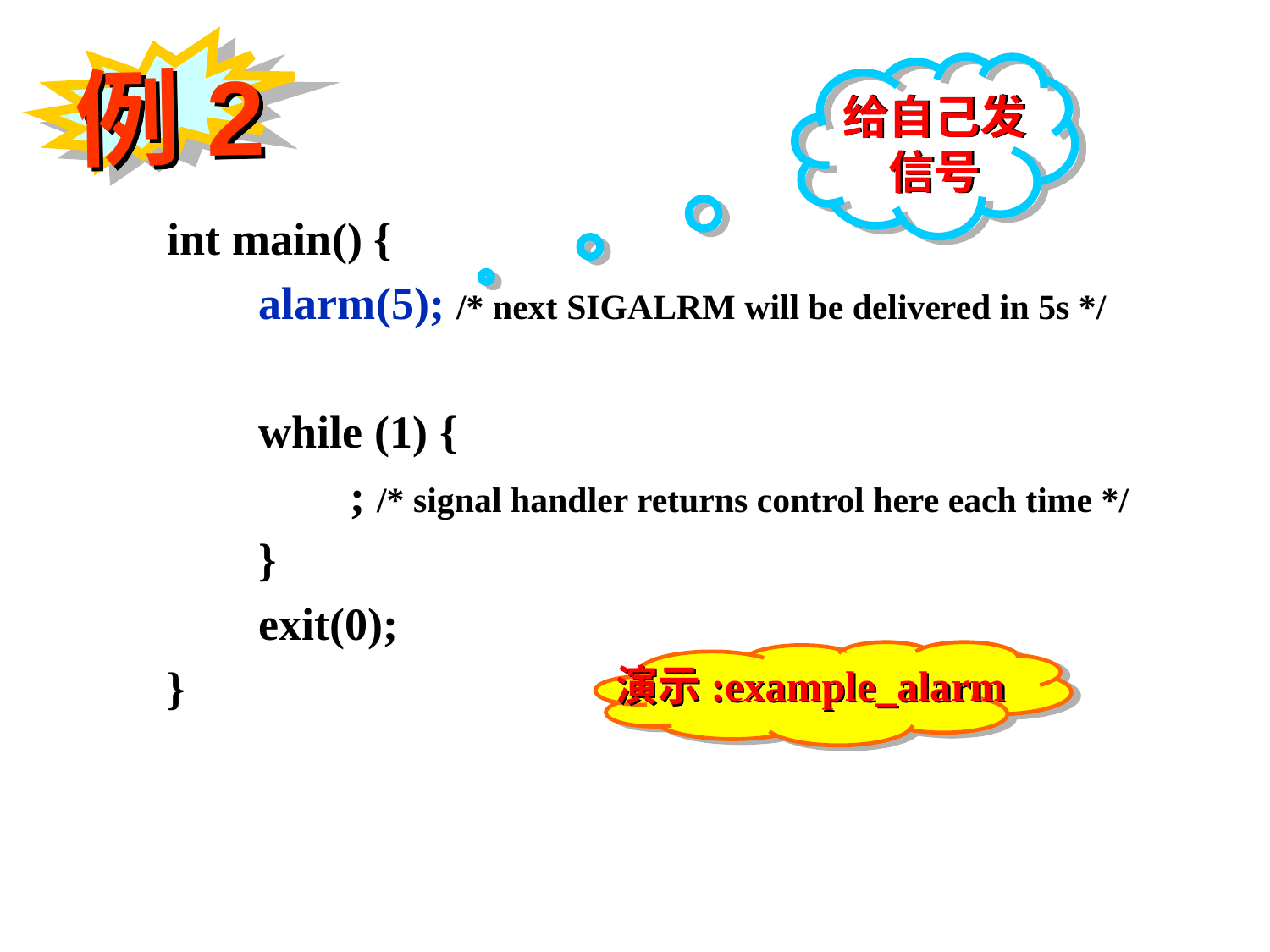

例2

给自己发信号
int main() {
        alarm(5); /* next SIGALRM will be delivered in 5s */

        while (1) {
                ; /* signal handler returns control here each time */
        }
        exit(0);
}

演示:example_alarm